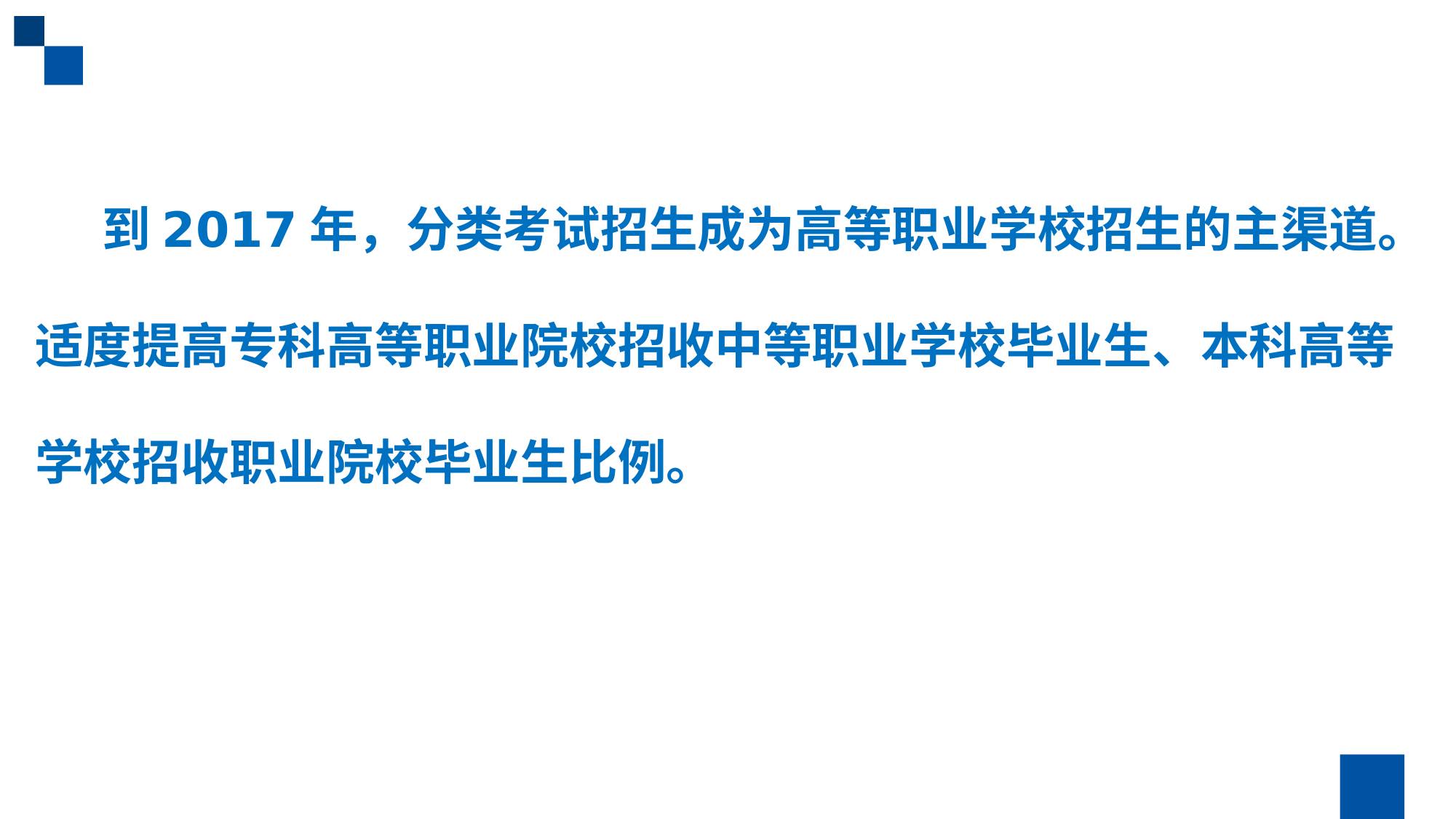

到2017年，分类考试招生成为高等职业学校招生的主渠道。适度提高专科高等职业院校招收中等职业学校毕业生、本科高等学校招收职业院校毕业生比例。

128